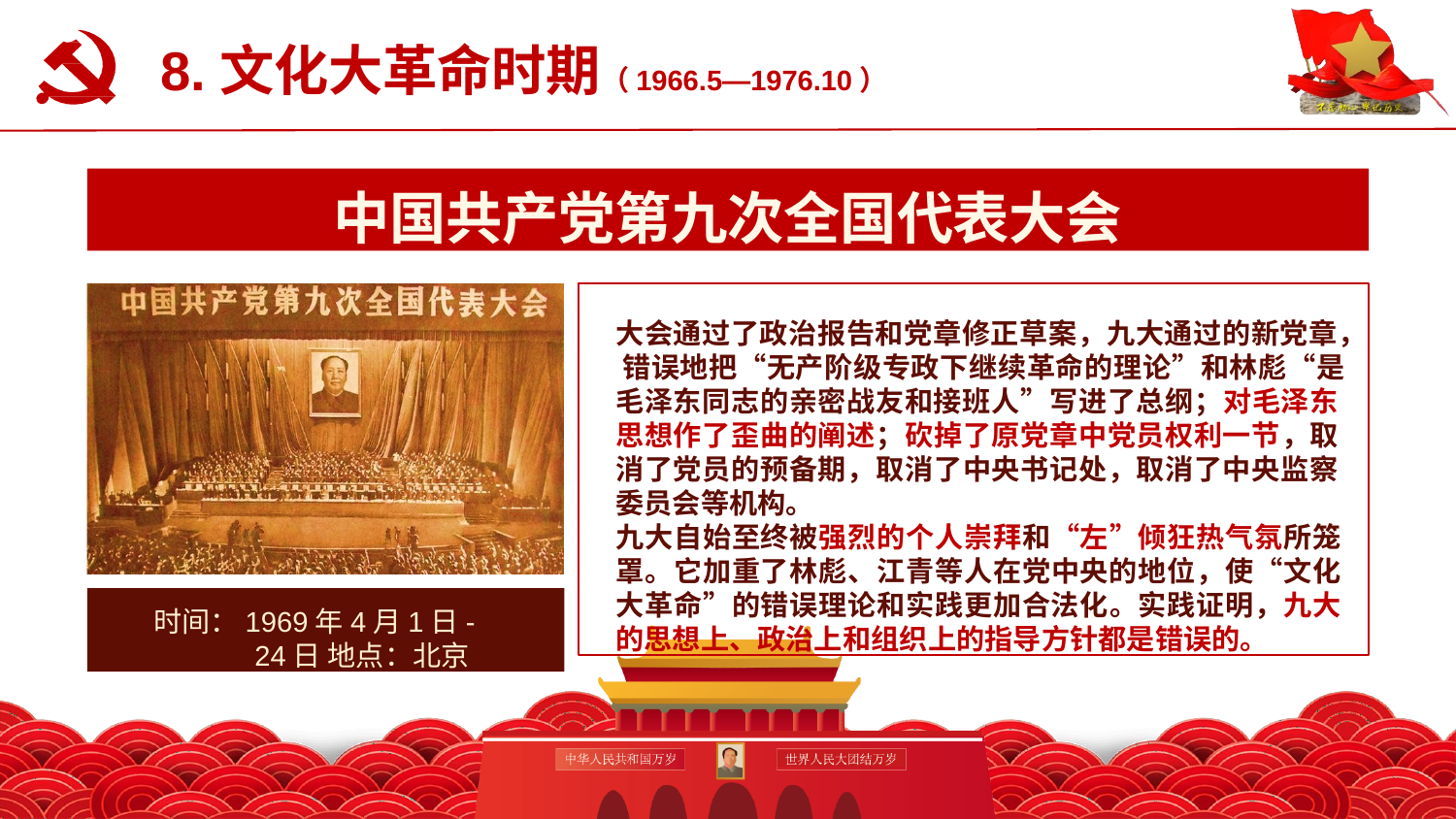

# 8.文化大革命时期（1966.5—1976.10）
认真学习党史新中国史

中国共产党第九次全国代表大会
大会通过了政治报告和党章修正草案，九大通过的新党章，  错误地把“无产阶级专政下继续革命的理论”和林彪“是 毛泽东同志的亲密战友和接班人”写进了总纲；对毛泽东 思想作了歪曲的阐述；砍掉了原党章中党员权利一节，取 消了党员的预备期，取消了中央书记处，取消了中央监察 委员会等机构。
九大自始至终被强烈的个人崇拜和“左”倾狂热气氛所笼 罩。它加重了林彪、江青等人在党中央的地位，使“文化 大革命”的错误理论和实践更加合法化。实践证明，九大 的思想上、政治上和组织上的指导方针都是错误的。

时间：1969年4月1日-24日 地点：北京